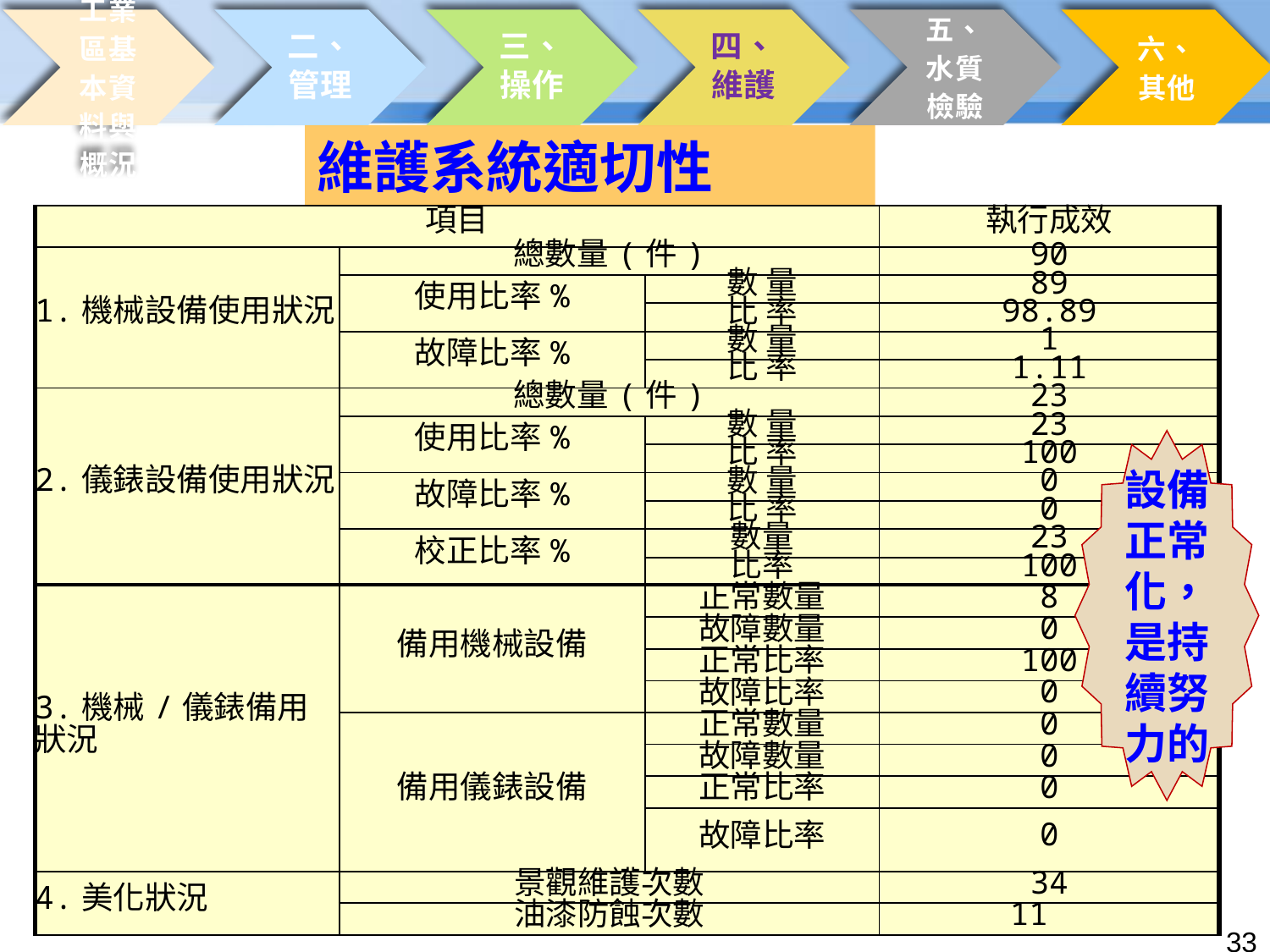

二、管理
三、操作
四、維護
五、水質檢驗
六、其他
維護系統適切性(1/5)
| 項目 |  |  | 執行成效 |
| --- | --- | --- | --- |
| 1.機械設備使用狀況 | 總數量(件) |  | 90 |
|  | 使用比率% | 數 量 | 89 |
|  |  | 比 率 | 98.89 |
|  | 故障比率% | 數 量 | 1 |
|  |  | 比 率 | 1.11 |
| 2.儀錶設備使用狀況 | 總數量(件) |  | 23 |
|  | 使用比率% | 數 量 | 23 |
|  |  | 比 率 | 100 |
|  | 故障比率% | 數 量 | 0 |
|  |  | 比 率 | 0 |
|  | 校正比率% | 數量 | 23 |
|  |  | 比率 | 100 |
設備正常化，是持續努力的
| 3.機械/儀錶備用狀況 | 備用機械設備 | 正常數量 | 8 |
| --- | --- | --- | --- |
|  |  | 故障數量 | 0 |
|  |  | 正常比率 | 100 |
|  |  | 故障比率 | 0 |
|  | 備用儀錶設備 | 正常數量 | 0 |
|  |  | 故障數量 | 0 |
|  |  | 正常比率 | 0 |
|  |  | 故障比率 | 0 |
| 4.美化狀況 | 景觀維護次數 |  | 34 |
|  | 油漆防蝕次數 |  | 11 |